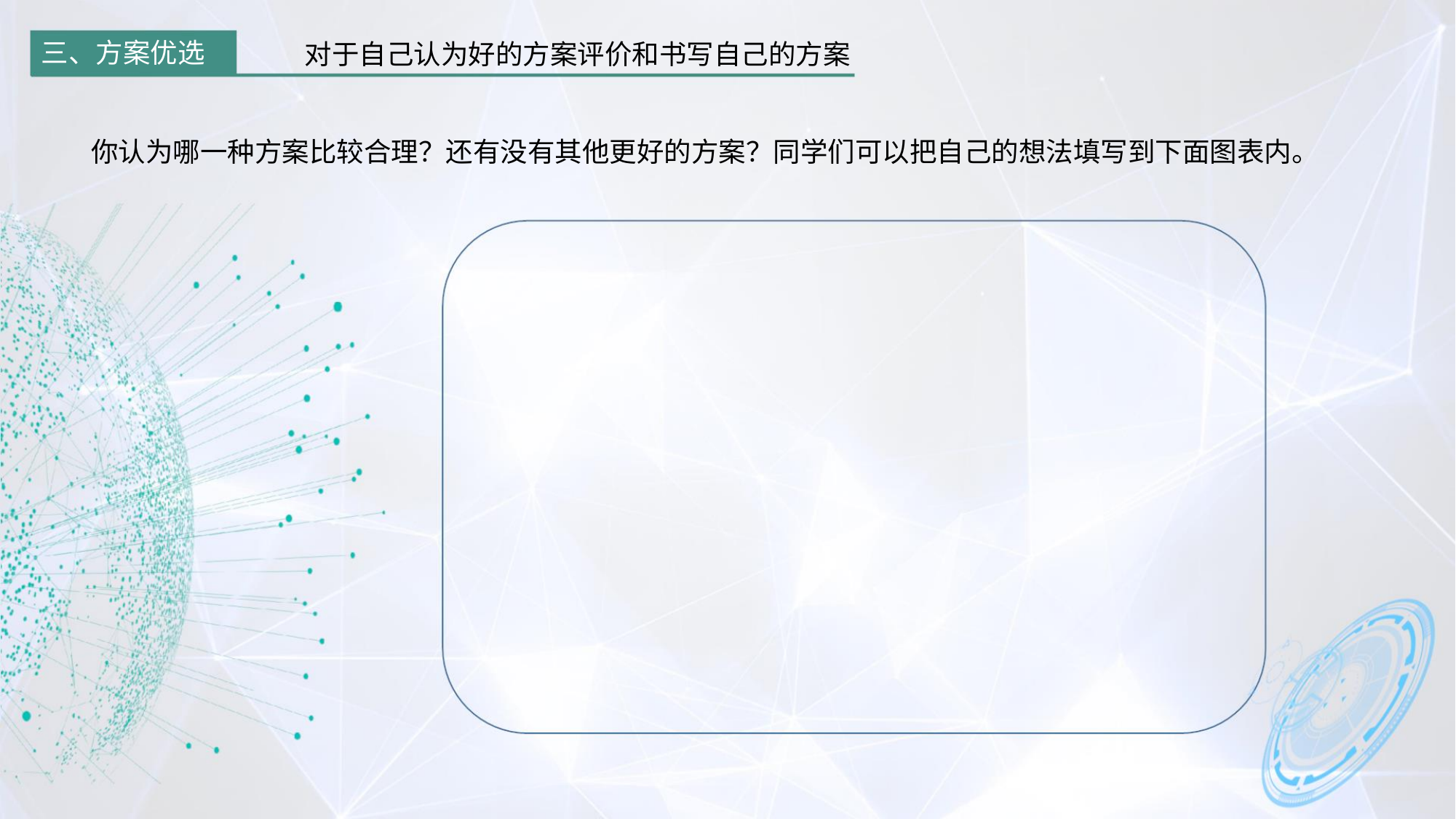

对于自己认为好的方案评价和书写自己的方案
三、方案优选
你认为哪一种方案比较合理？还有没有其他更好的方案？同学们可以把自己的想法填写到下面图表内。